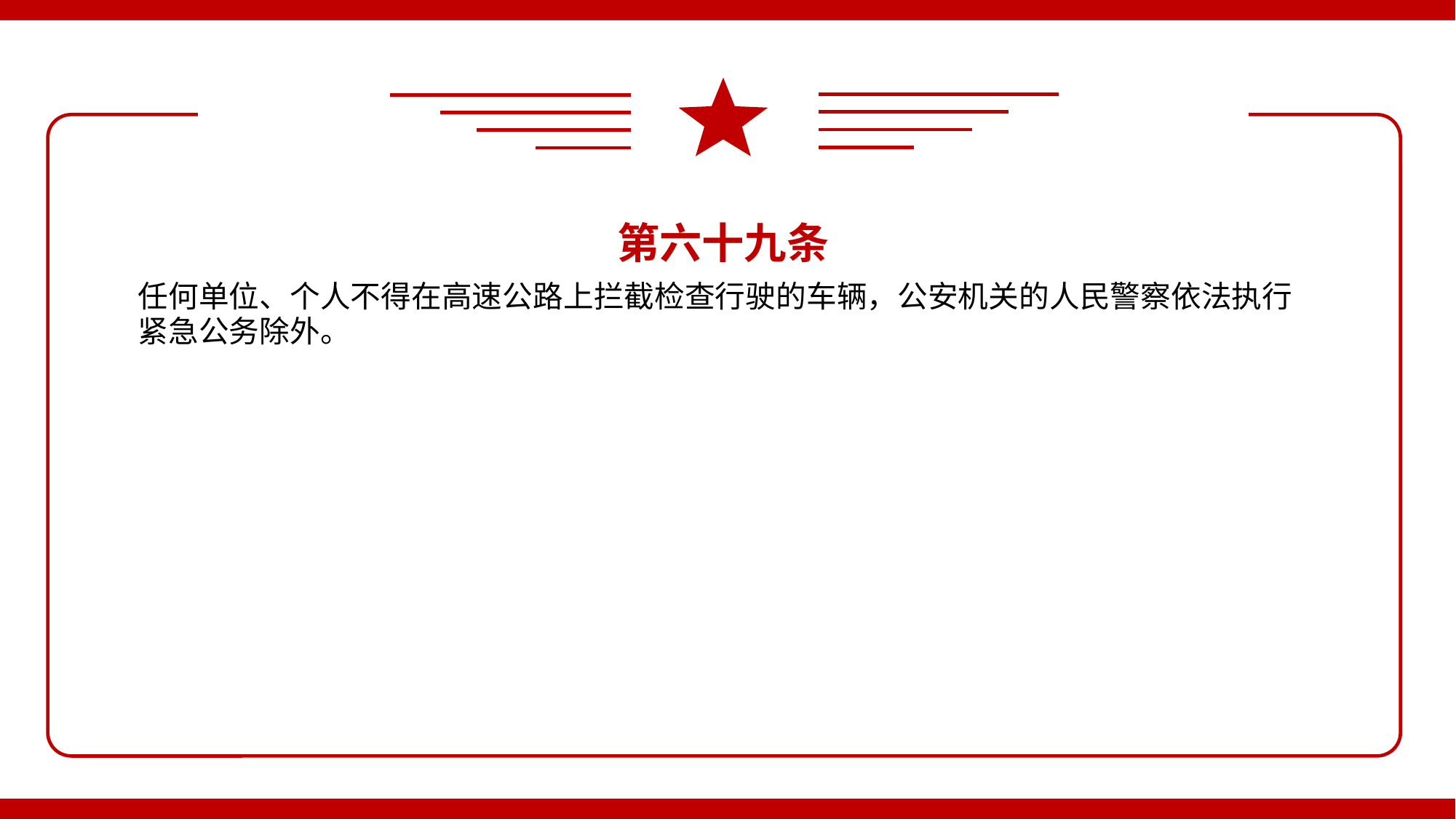

第六十九条
任何单位、个人不得在高速公路上拦截检查行驶的车辆，公安机关的人民警察依法执行紧急公务除外。